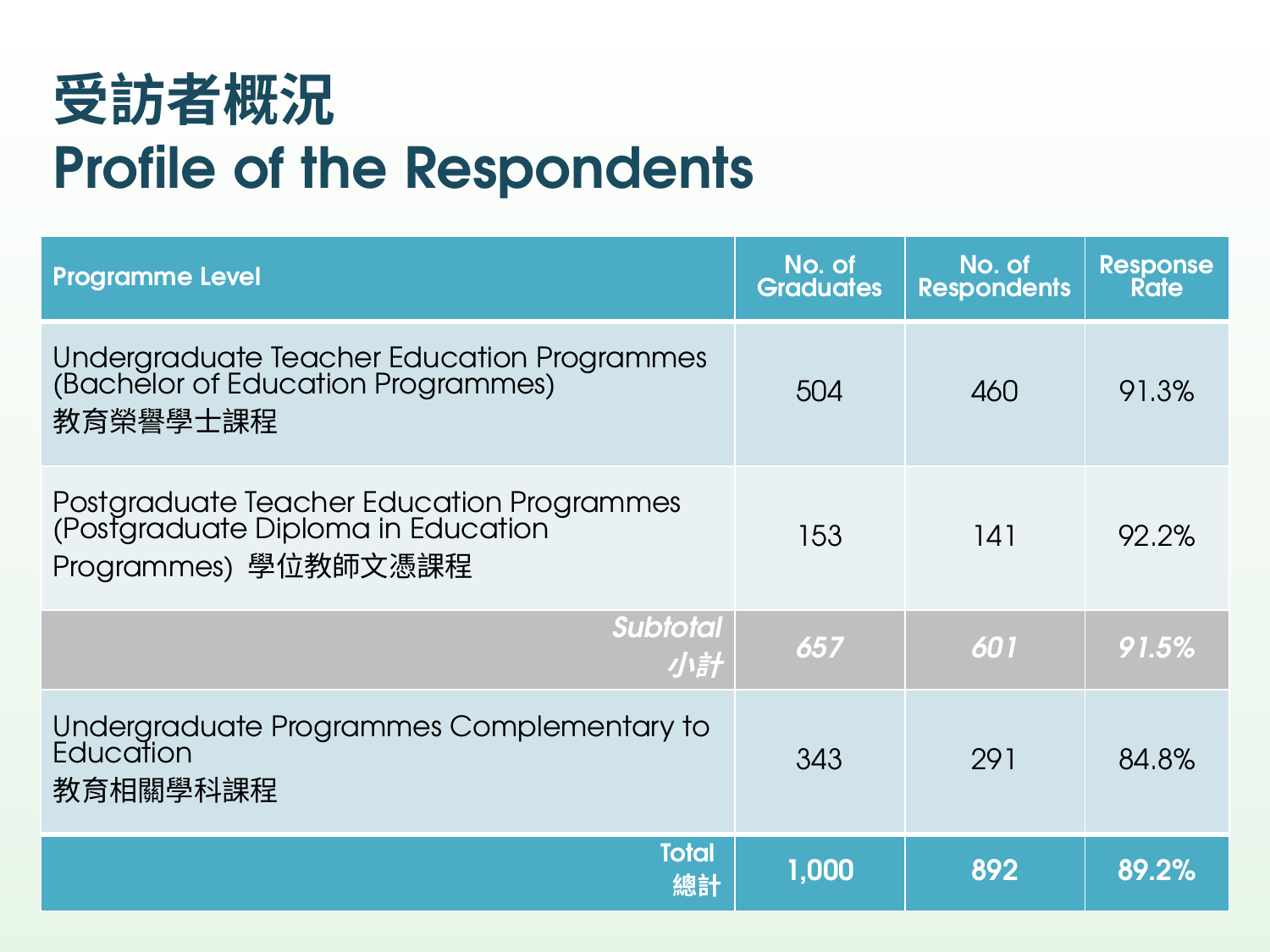

# 受訪者概況 Profile of the Respondents
| Programme Level | No. of Graduates | No. of Respondents | Response Rate |
| --- | --- | --- | --- |
| Undergraduate Teacher Education Programmes (Bachelor of Education Programmes) 教育榮譽學士課程 | 504 | 460 | 91.3% |
| Postgraduate Teacher Education Programmes (Postgraduate Diploma in Education Programmes) 學位教師文憑課程 | 153 | 141 | 92.2% |
| Subtotal 小計 | 657 | 601 | 91.5% |
| Undergraduate Programmes Complementary to Education 教育相關學科課程 | 343 | 291 | 84.8% |
| Total 總計 | 1,000 | 892 | 89.2% |